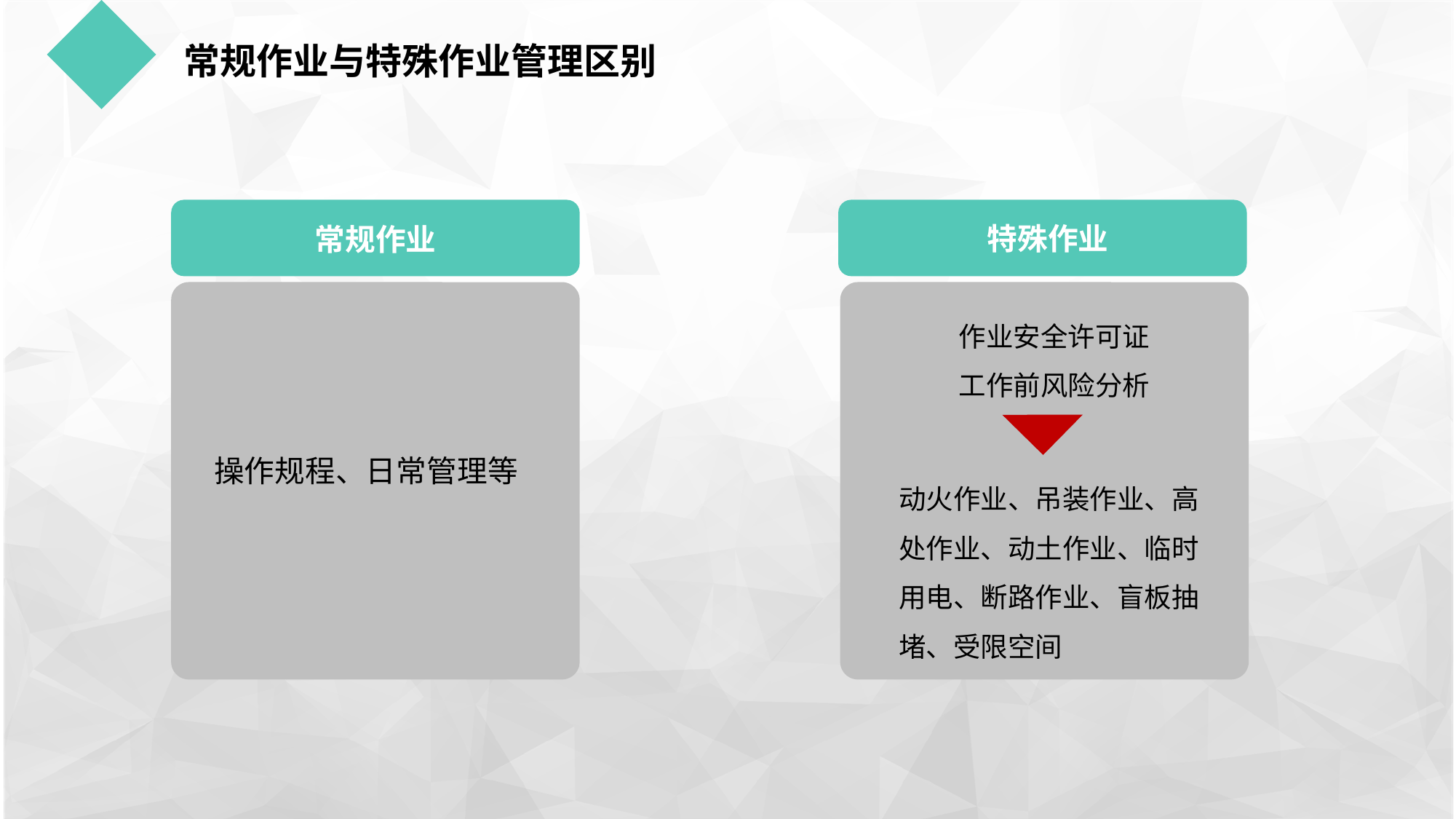

常规作业与特殊作业管理区别

特殊作业
常规作业

作业安全许可证
工作前风险分析

操作规程、日常管理等
动火作业、吊装作业、高处作业、动土作业、临时用电、断路作业、盲板抽堵、受限空间